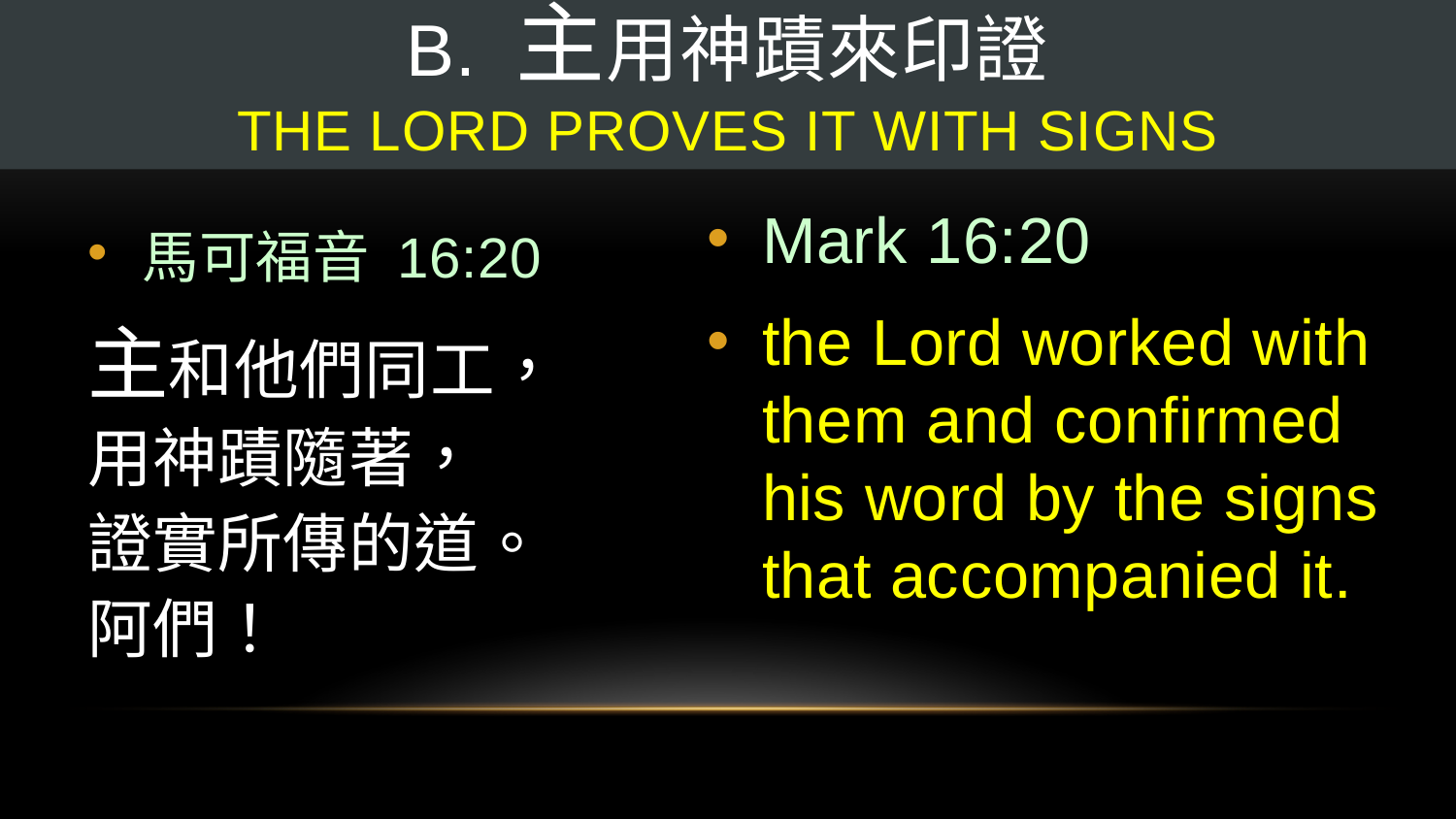

# B. 主用神蹟來印證 The Lord proves it with signs
Mark 16:20
the Lord worked with them and confirmed his word by the signs that accompanied it.

馬可福音 16:20
主和他們同工，
用神蹟隨著，
證實所傳的道。
阿們！